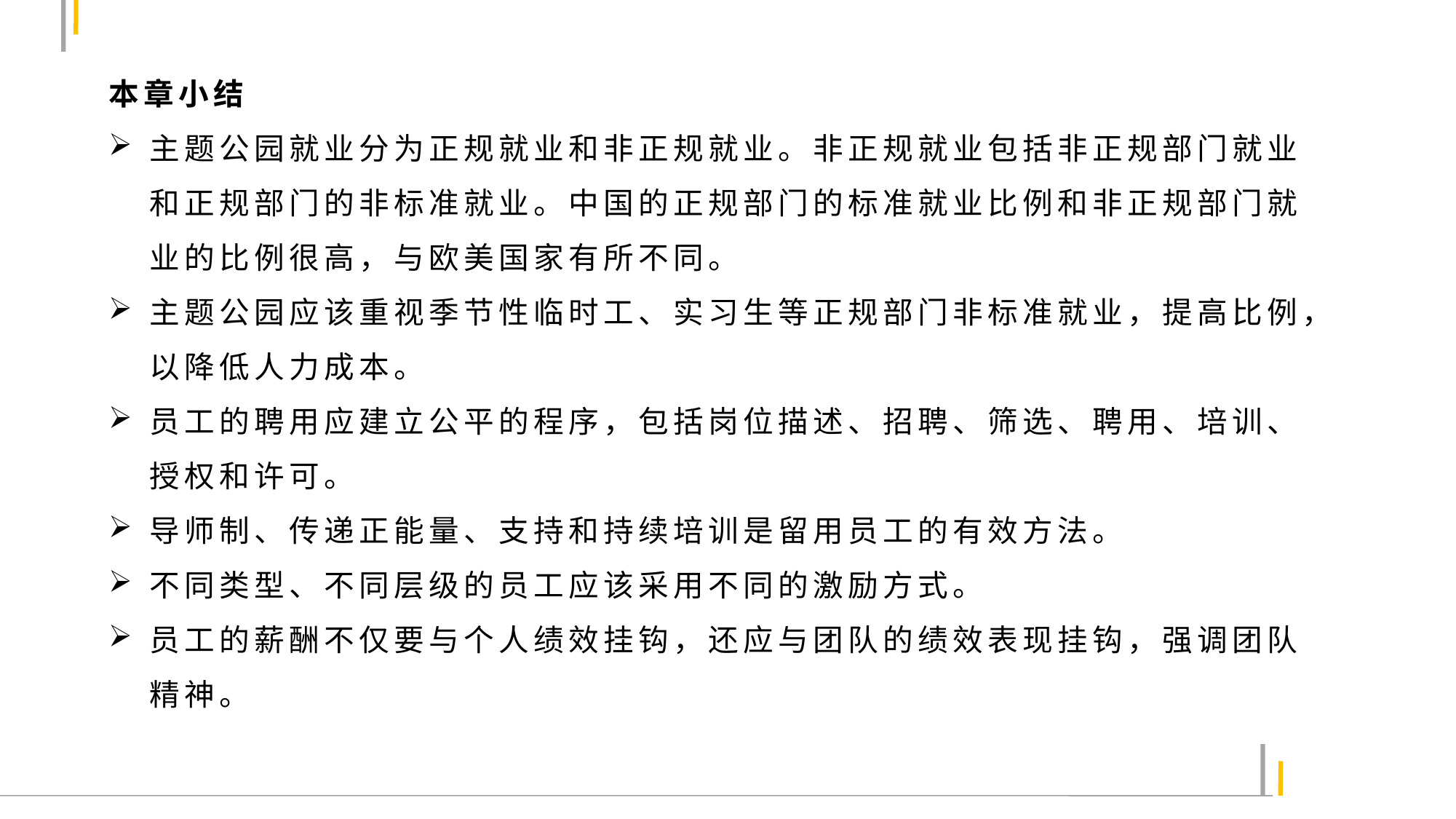

本章小结
主题公园就业分为正规就业和非正规就业。非正规就业包括非正规部门就业和正规部门的非标准就业。中国的正规部门的标准就业比例和非正规部门就业的比例很高，与欧美国家有所不同。
主题公园应该重视季节性临时工、实习生等正规部门非标准就业，提高比例，以降低人力成本。
员工的聘用应建立公平的程序，包括岗位描述、招聘、筛选、聘用、培训、授权和许可。
导师制、传递正能量、支持和持续培训是留用员工的有效方法。
不同类型、不同层级的员工应该采用不同的激励方式。
员工的薪酬不仅要与个人绩效挂钩，还应与团队的绩效表现挂钩，强调团队精神。